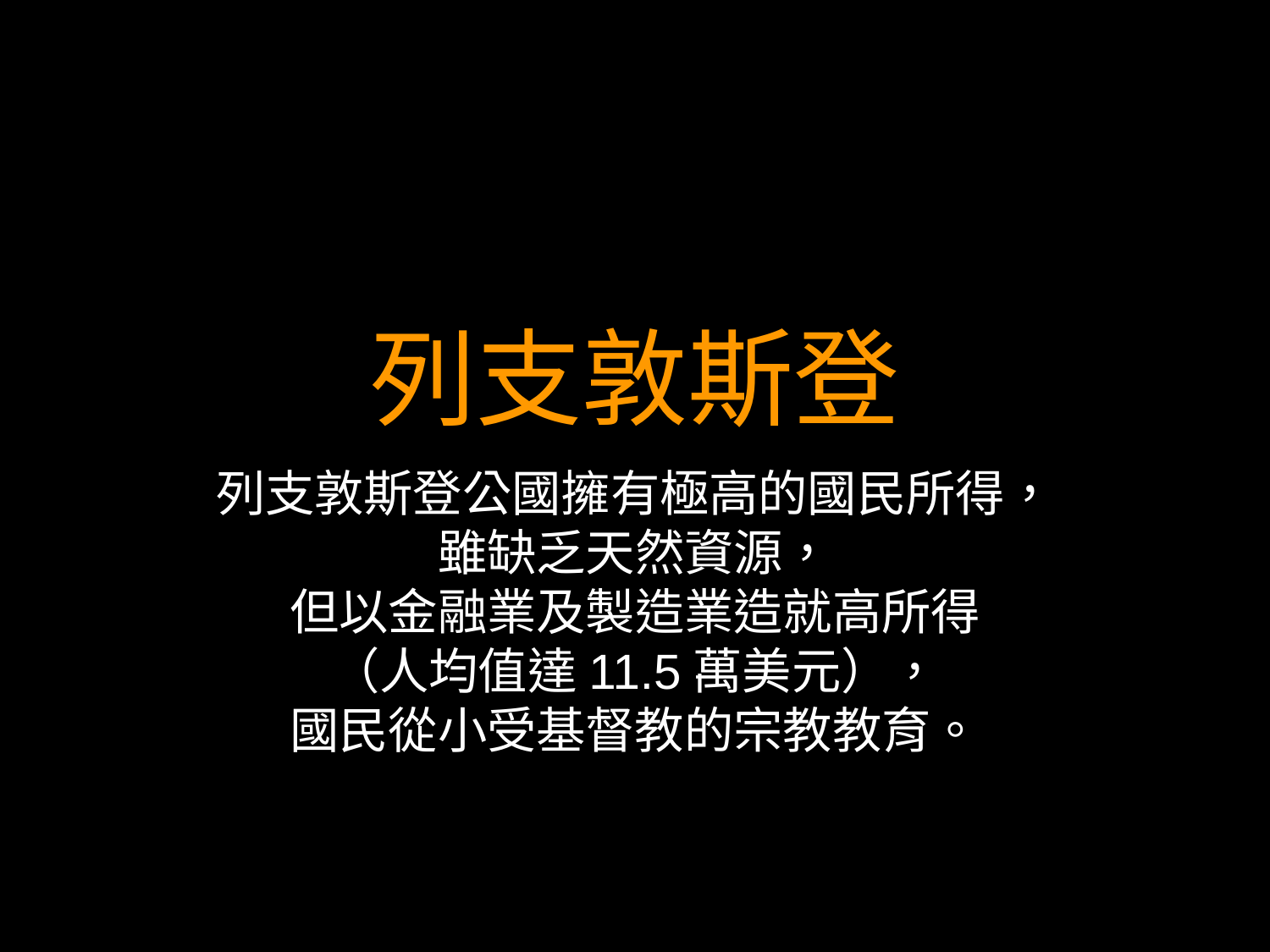

# 列支敦斯登
列支敦斯登公國擁有極高的國民所得，
雖缺乏天然資源，
但以金融業及製造業造就高所得
（人均值達11.5萬美元），
國民從小受基督教的宗教教育。